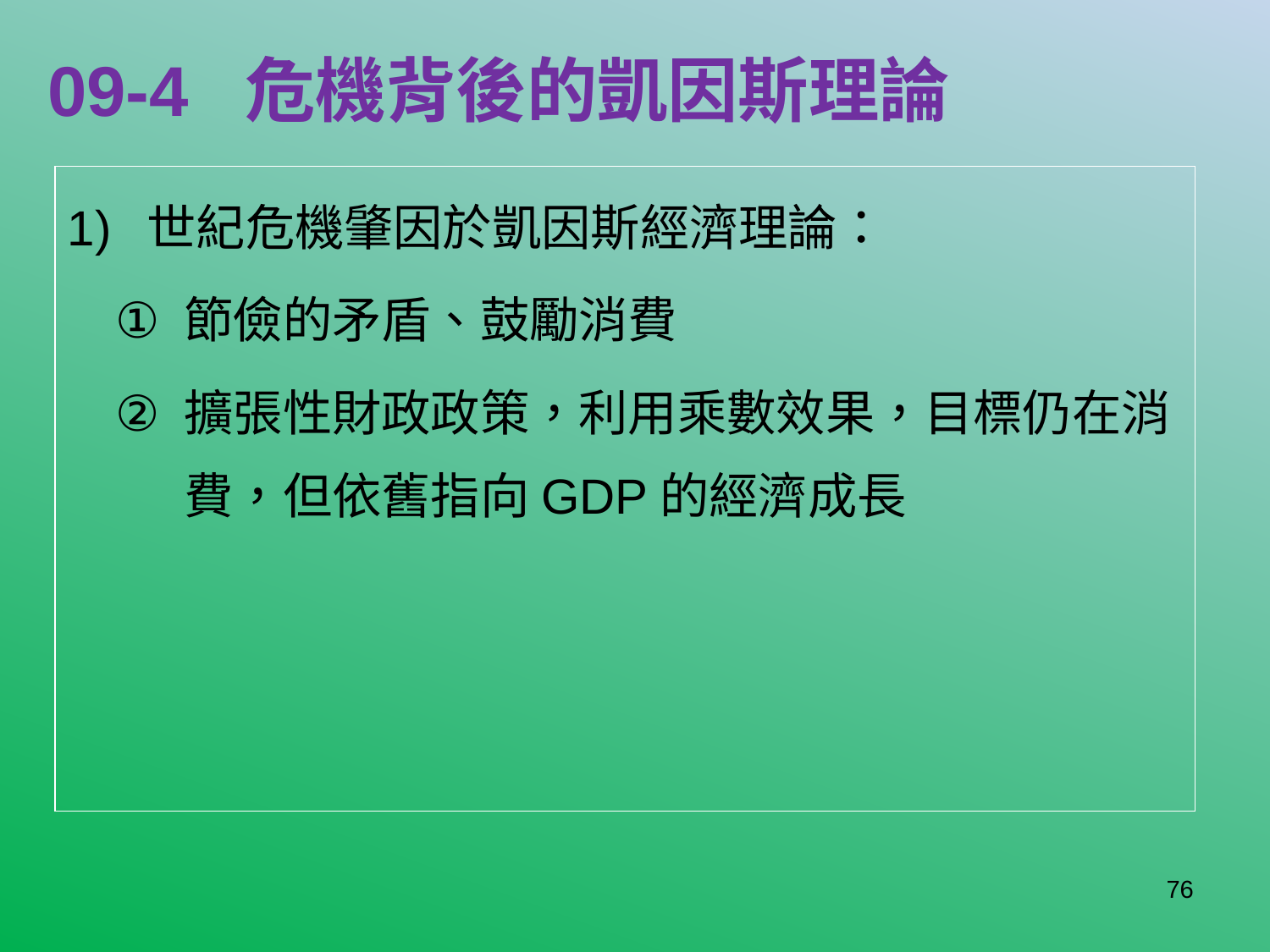

# 09-4  危機背後的凱因斯理論
世紀危機肇因於凱因斯經濟理論：
節儉的矛盾、鼓勵消費
擴張性財政政策，利用乘數效果，目標仍在消費，但依舊指向GDP的經濟成長
76